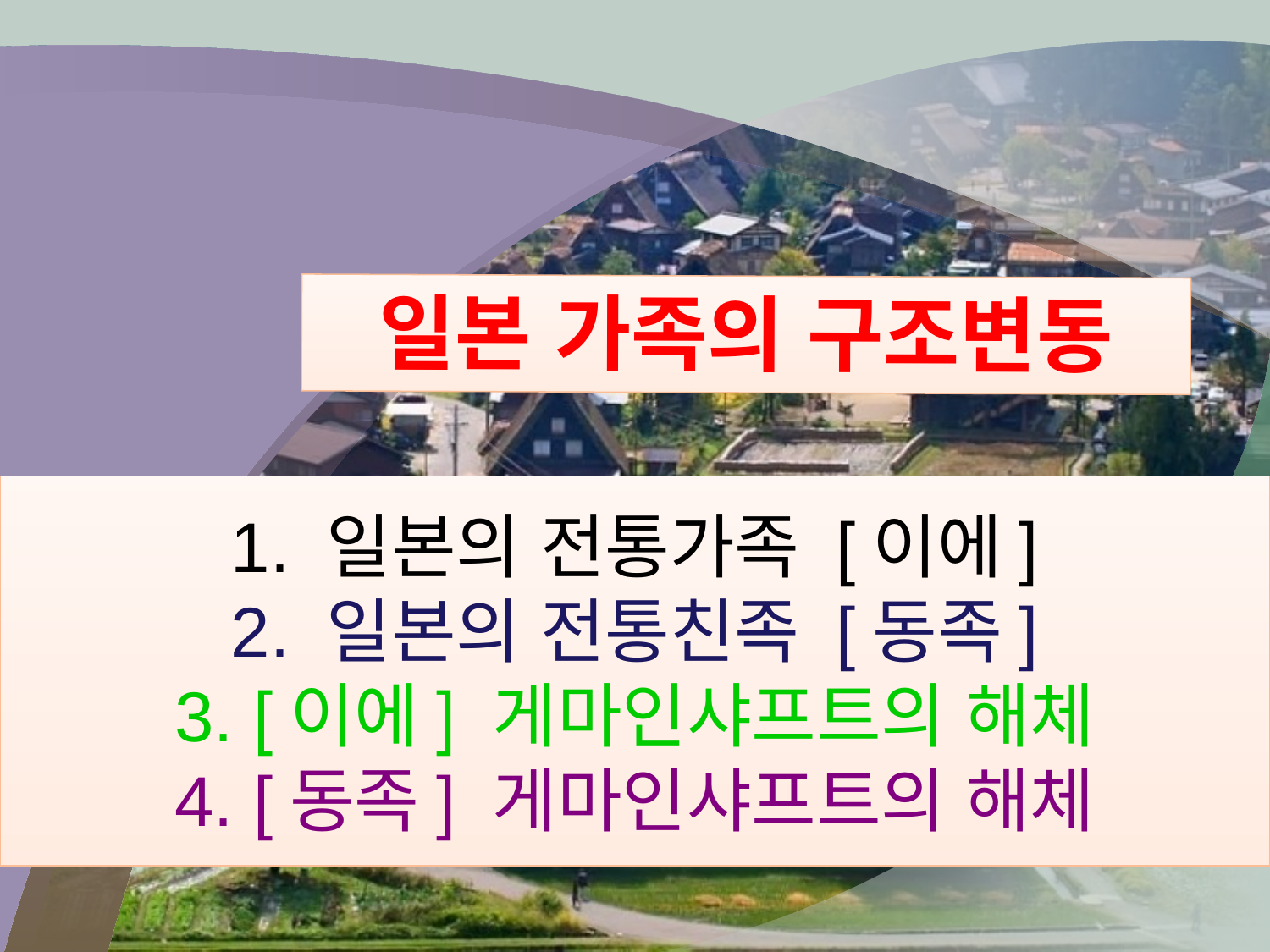

일본 가족의 구조변동
# 1. 일본의 전통가족 [이에]
2. 일본의 전통친족 [동족]
3. [이에] 게마인샤프트의 해체
4. [동족] 게마인샤프트의 해체